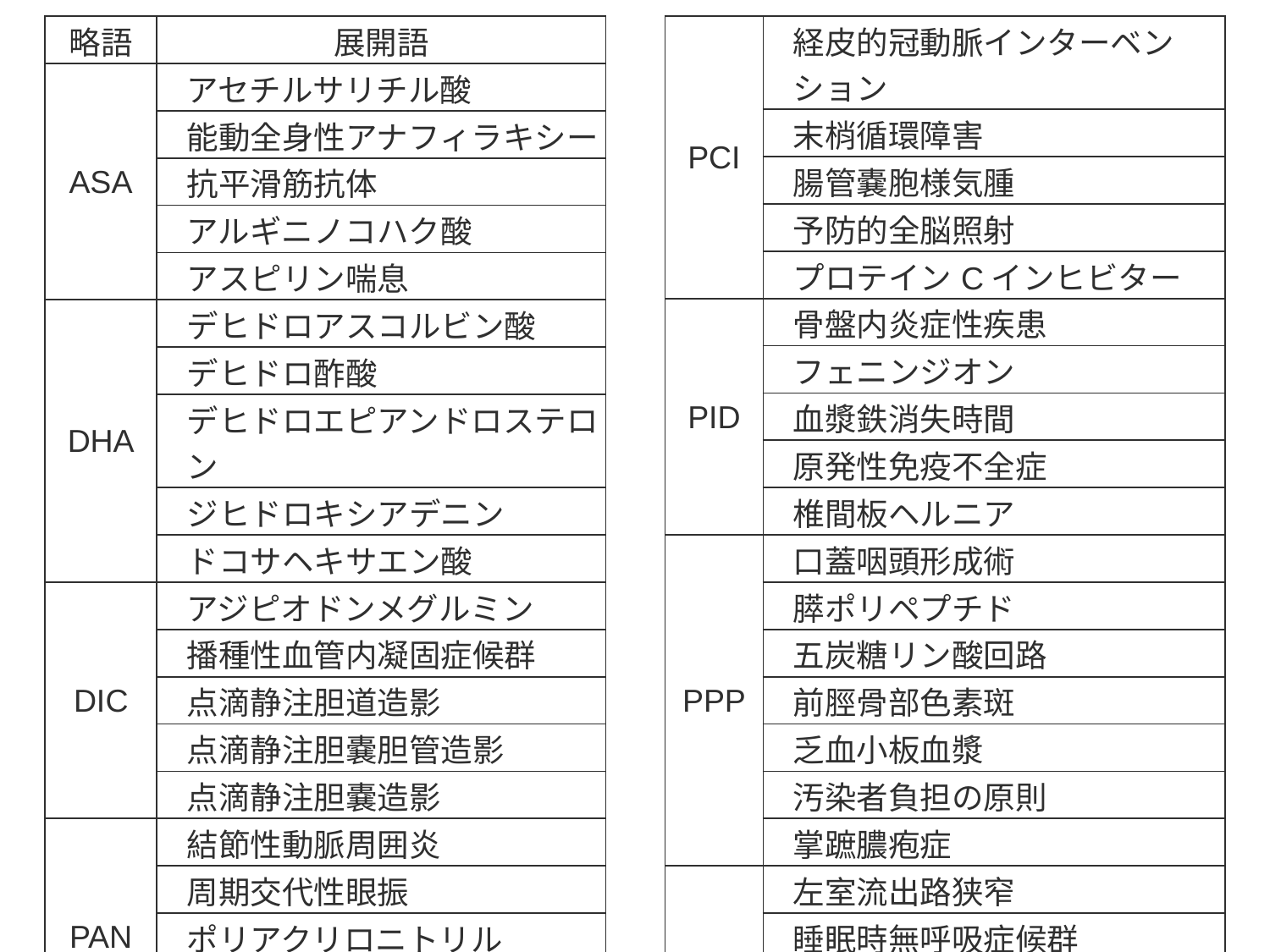

| 略語 | 展開語 |
| --- | --- |
| ASA | アセチルサリチル酸 |
|  | 能動全身性アナフィラキシー |
|  | 抗平滑筋抗体 |
|  | アルギニノコハク酸 |
|  | アスピリン喘息 |
| DHA | デヒドロアスコルビン酸 |
|  | デヒドロ酢酸 |
|  | デヒドロエピアンドロステロン |
|  | ジヒドロキシアデニン |
|  | ドコサヘキサエン酸 |
| DIC | アジピオドンメグルミン |
|  | 播種性血管内凝固症候群 |
|  | 点滴静注胆道造影 |
|  | 点滴静注胆嚢胆管造影 |
|  | 点滴静注胆嚢造影 |
| PAN | 結節性動脈周囲炎 |
|  | 周期交代性眼振 |
|  | ポリアクリロニトリル |
|  | 結節性多発性動脈炎 |
|  | ピューロマイシン腎症 |
| PCI | 経皮的冠動脈インターベンション |
| --- | --- |
|  | 末梢循環障害 |
|  | 腸管嚢胞様気腫 |
|  | 予防的全脳照射 |
|  | プロテインCインヒビター |
| PID | 骨盤内炎症性疾患 |
|  | フェニンジオン |
|  | 血漿鉄消失時間 |
|  | 原発性免疫不全症 |
|  | 椎間板ヘルニア |
| PPP | 口蓋咽頭形成術 |
|  | 膵ポリペプチド |
|  | 五炭糖リン酸回路 |
|  | 前脛骨部色素斑 |
|  | 乏血小板血漿 |
|  | 汚染者負担の原則 |
|  | 掌蹠膿疱症 |
| SAS | 左室流出路狭窄 |
|  | 睡眠時無呼吸症候群 |
|  | くも膜下腔 |
|  | 大動脈弁上部狭窄 |
|  | 交感神経アドレナリン系 |